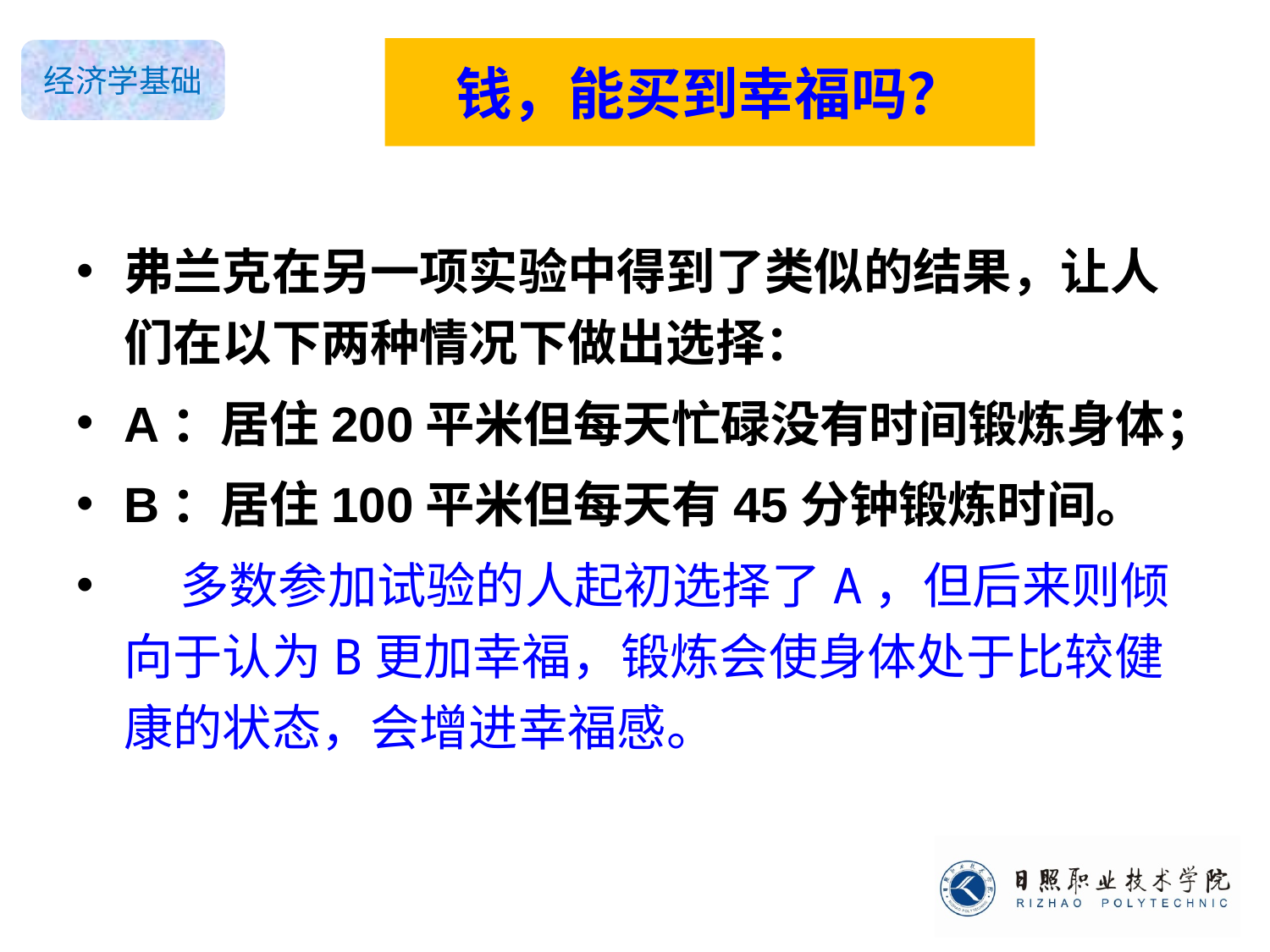

# 钱，能买到幸福吗？
弗兰克在另一项实验中得到了类似的结果，让人们在以下两种情况下做出选择：
A：居住200平米但每天忙碌没有时间锻炼身体；
B：居住100平米但每天有45分钟锻炼时间。
    多数参加试验的人起初选择了A，但后来则倾向于认为B更加幸福，锻炼会使身体处于比较健康的状态，会增进幸福感。